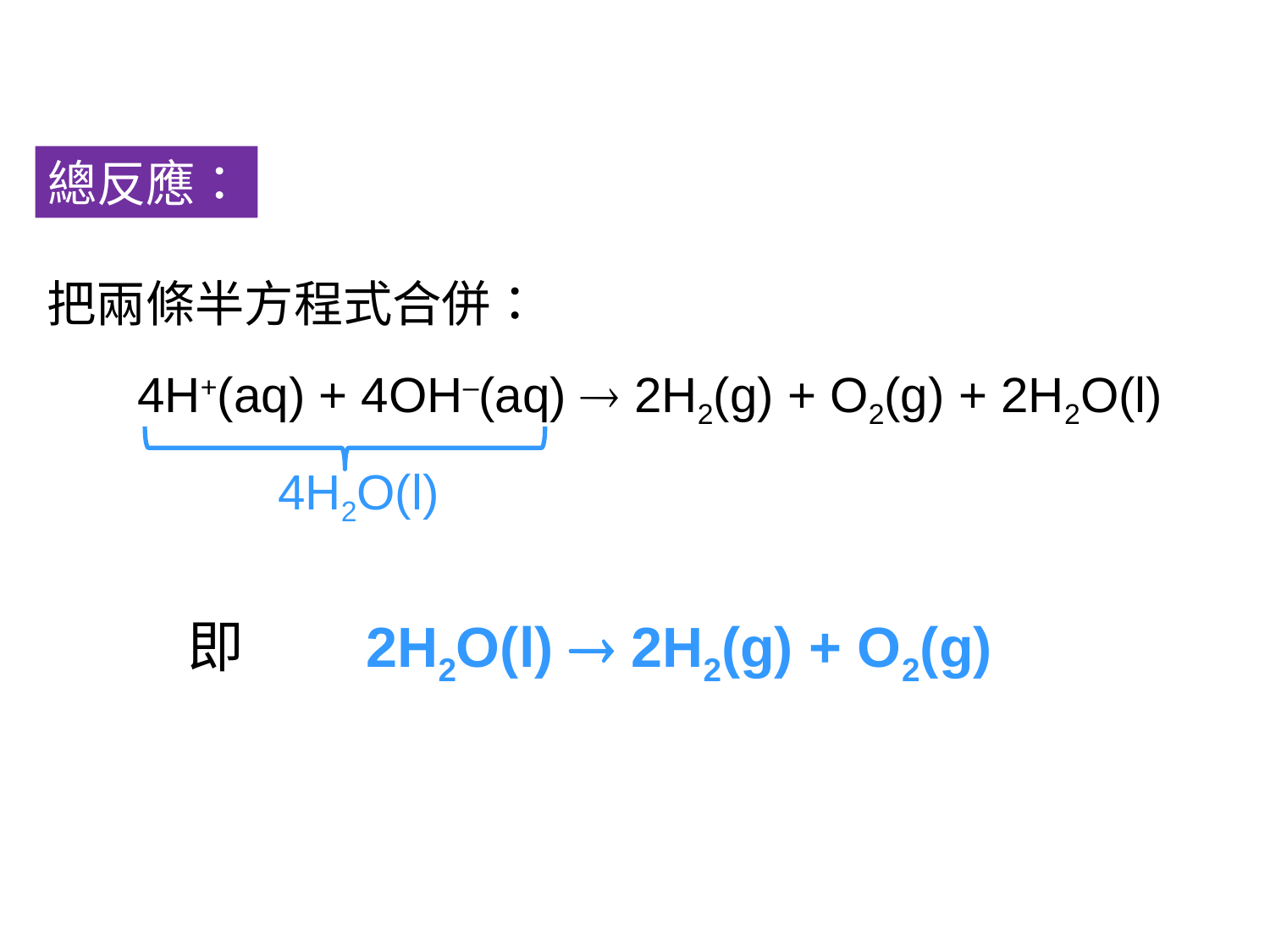

總反應：

把兩條半方程式合併：
4H+(aq) + 4OH–(aq) → 2H2(g) + O2(g) + 2H2O(l)
4H2O(l)
即	   2H2O(l) → 2H2(g) + O2(g)